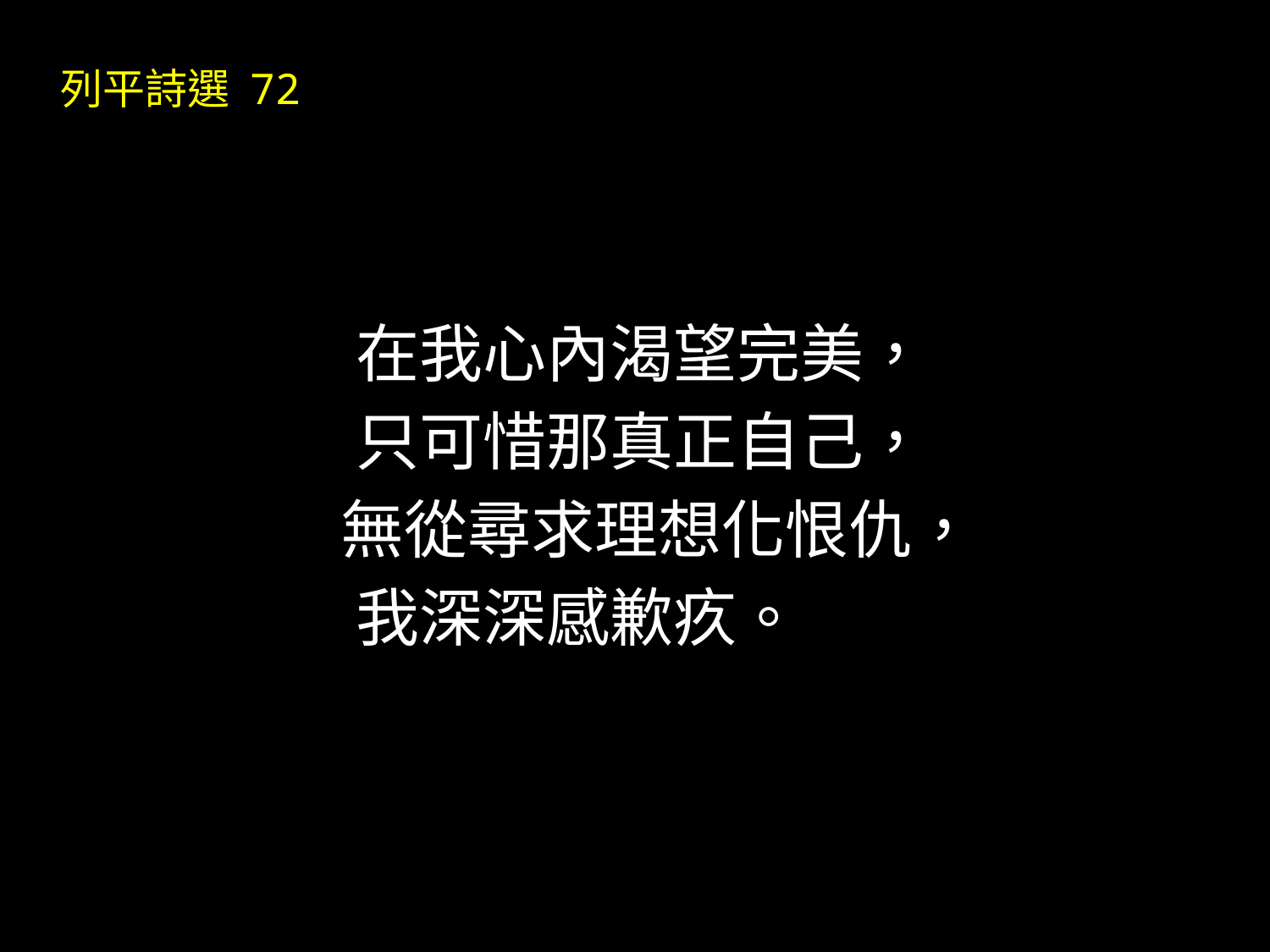

# 列平詩選 72
  在我心內渴望完美，
  只可惜那真正自己，
  無從尋求理想化恨仇，
  我深深感歉疚。